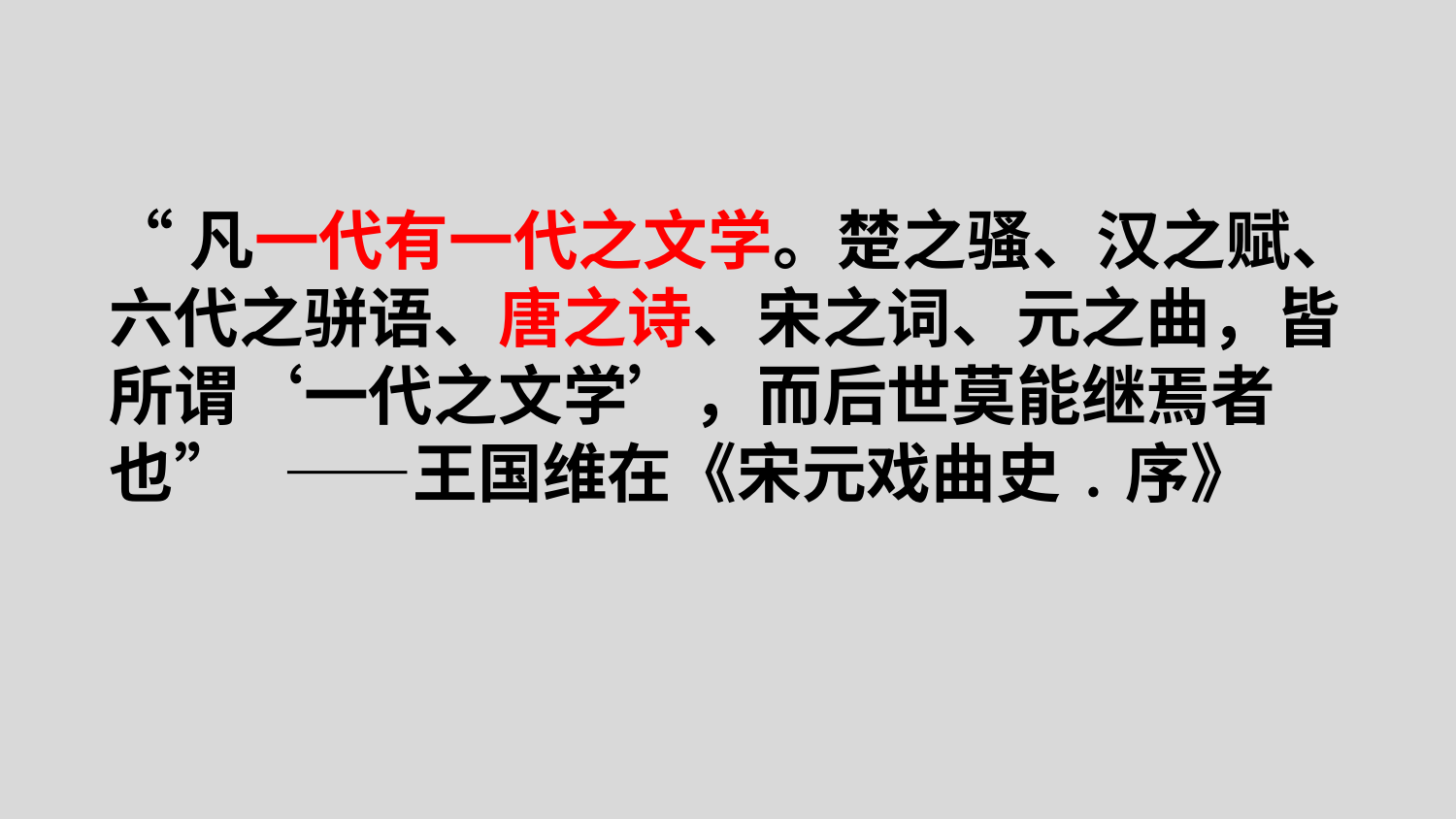

“凡一代有一代之文学。楚之骚、汉之赋、六代之骈语、唐之诗、宋之词、元之曲，皆所谓‘一代之文学’，而后世莫能继焉者也”   ——王国维在《宋元戏曲史﹒序》